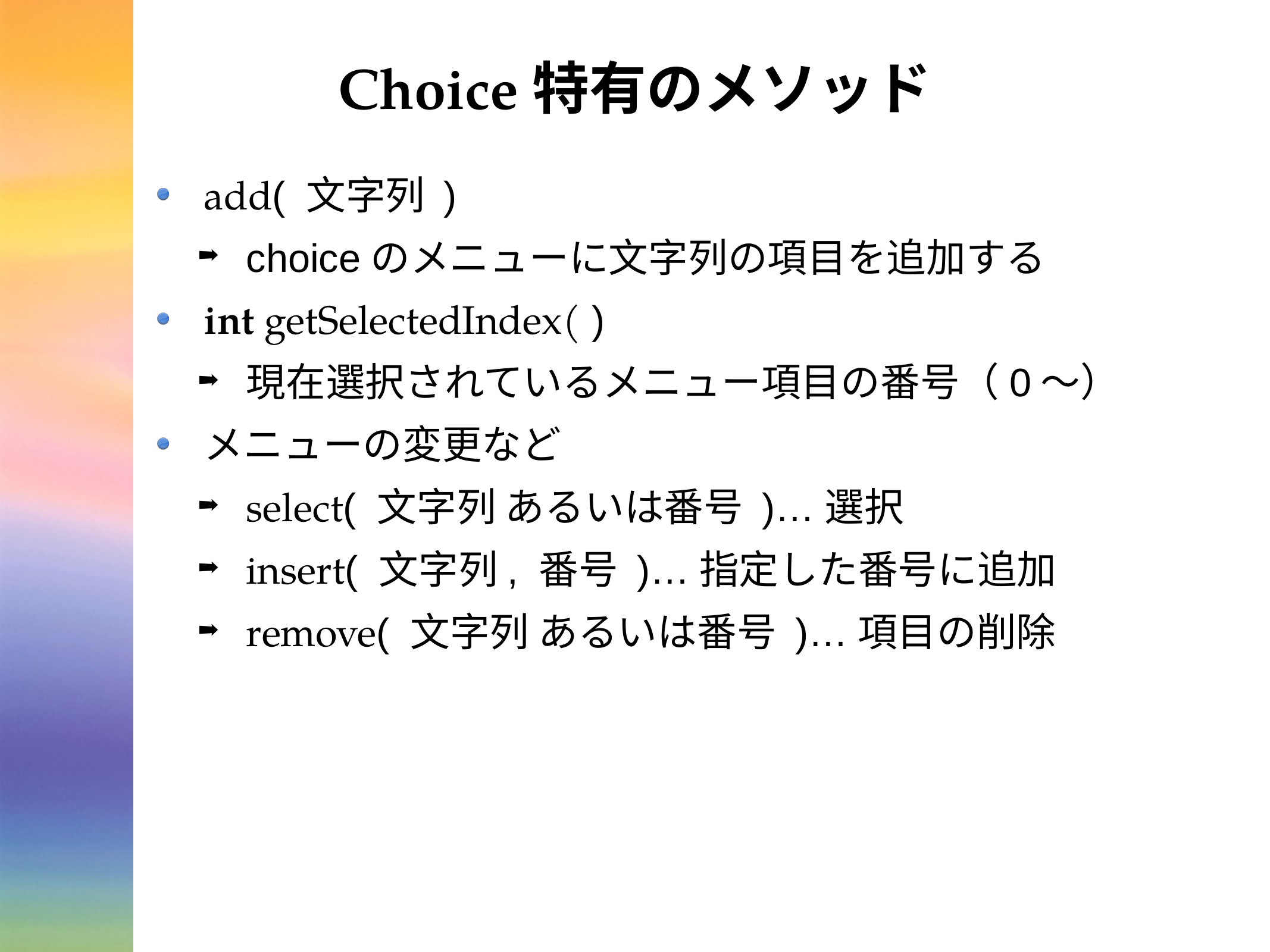

# Choice特有のメソッド
add( 文字列 )
choiceのメニューに文字列の項目を追加する
int getSelectedIndex( )
現在選択されているメニュー項目の番号（0〜）
メニューの変更など
select( 文字列 あるいは番号 )…選択
insert( 文字列, 番号 )…指定した番号に追加
remove( 文字列 あるいは番号 )…項目の削除